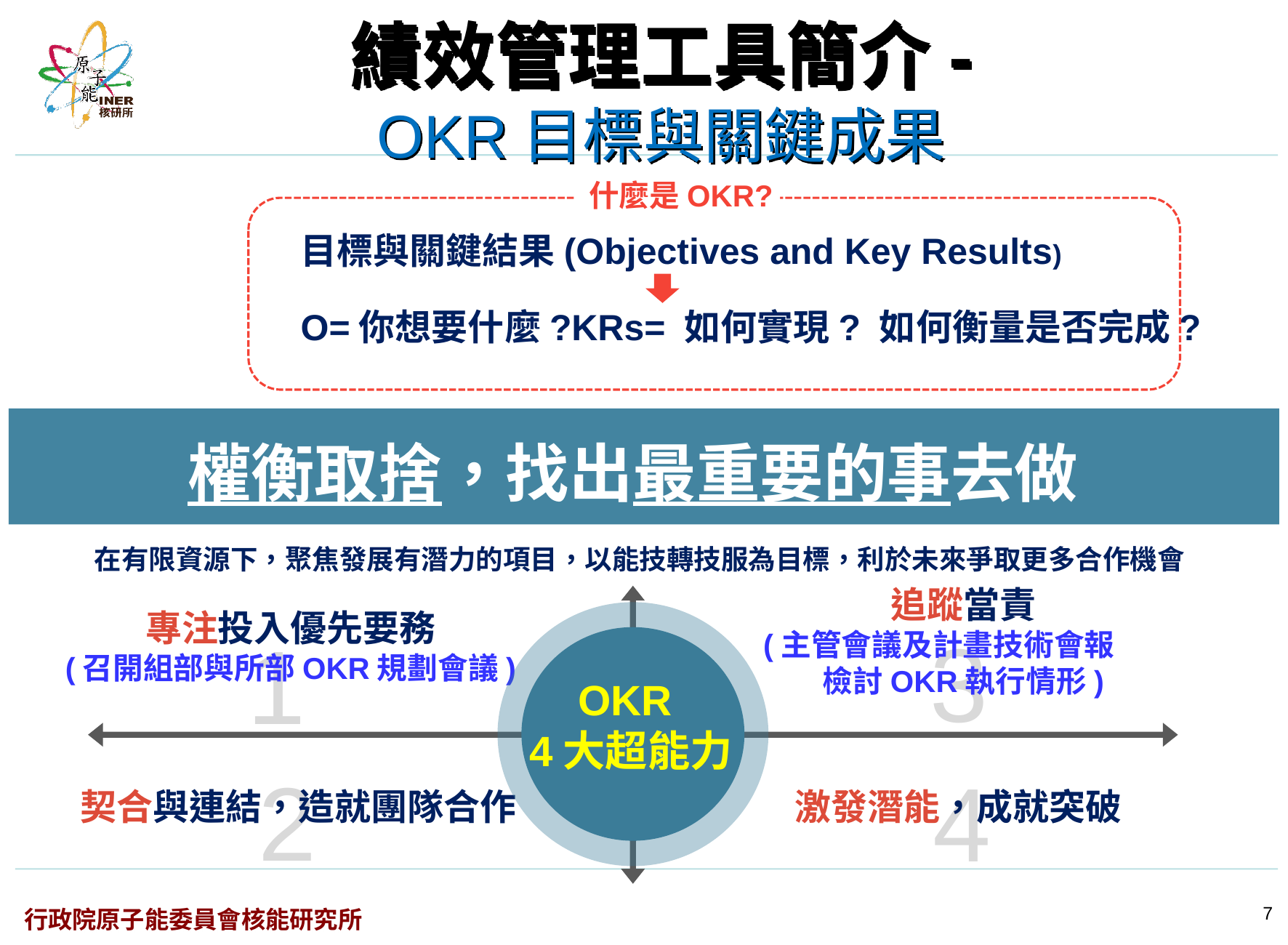

績效管理工具簡介-
OKR目標與關鍵成果

什麼是OKR?

目標與關鍵結果(Objectives and Key Results)

O=你想要什麼?KRs= 如何實現? 如何衡量是否完成?

權衡取捨，找出最重要的事去做
在有限資源下，聚焦發展有潛力的項目，以能技轉技服為目標，利於未來爭取更多合作機會
3
1
追蹤當責
(主管會議及計畫技術會報        檢討OKR執行情形)

專注投入優先要務
(召開組部與所部OKR規劃會議)

OKR
4大超能力
2
4
契合與連結，造就團隊合作
激發潛能，成就突破